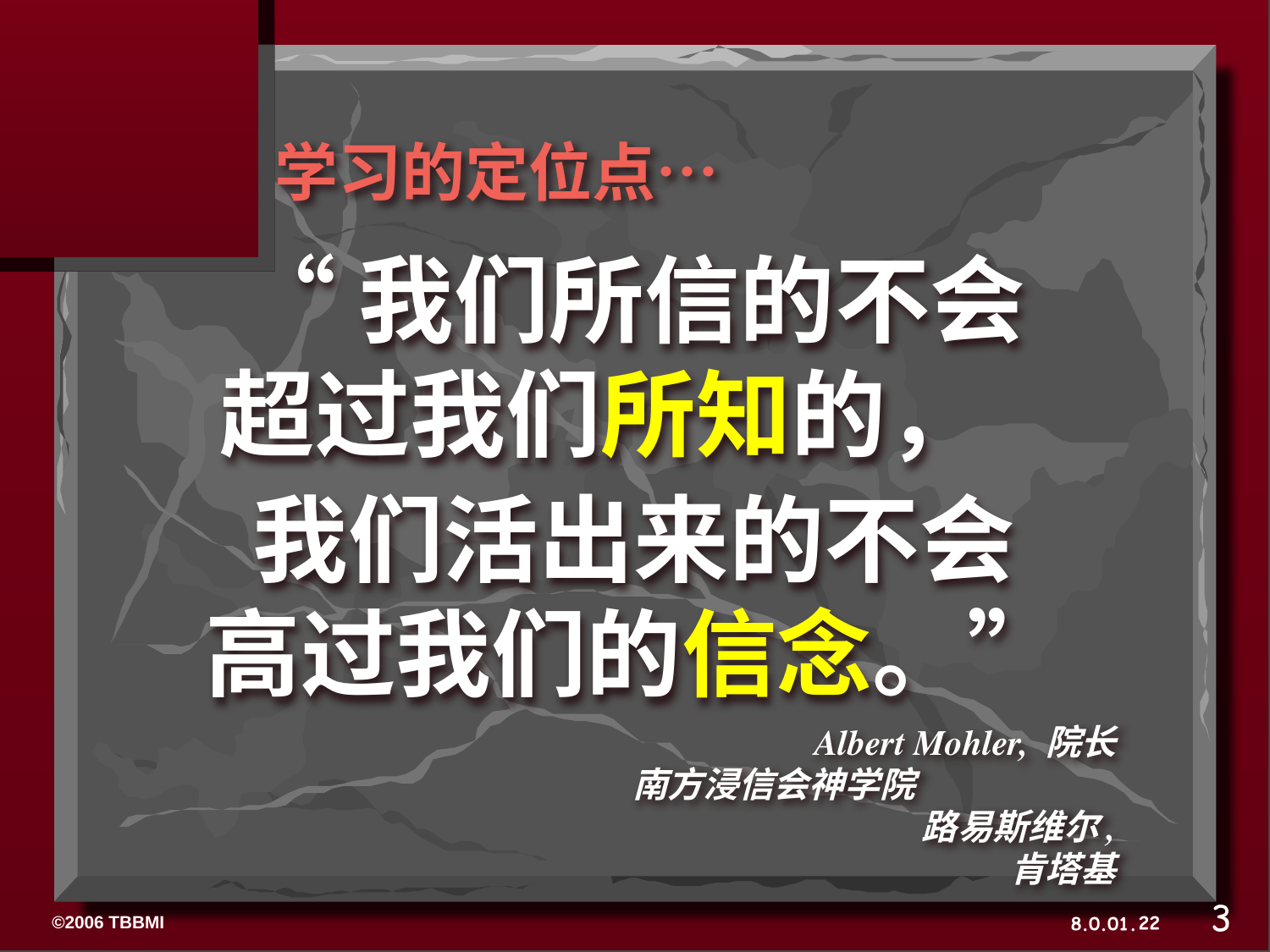

学习的定位点…
“我们所信的不会
超过我们所知的，
我们活出来的不会
高过我们的信念。”
       Albert Mohler, 院长
南方浸信会神学院                                                         路易斯维尔, 肯塔基

3

22